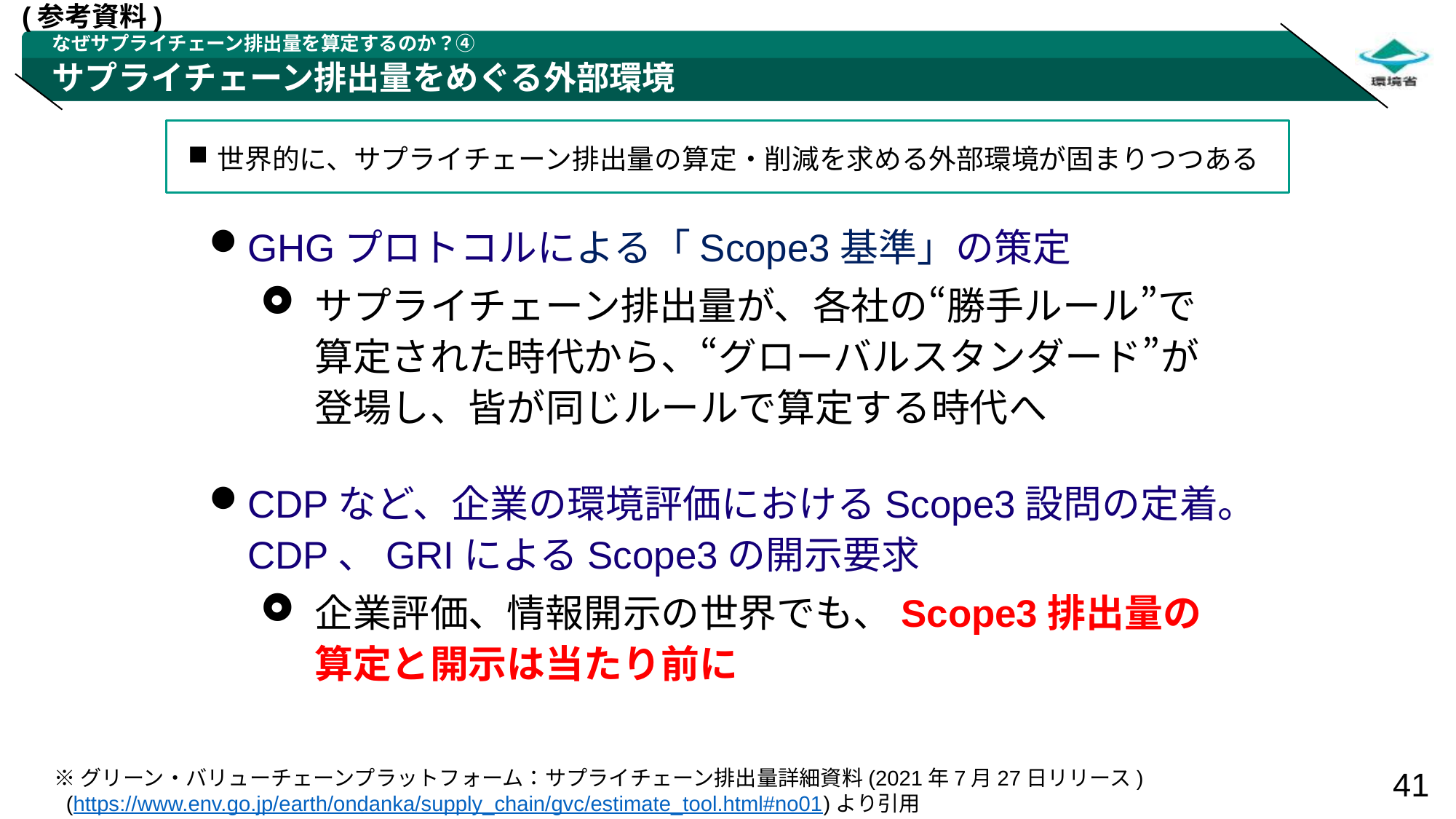

(参考資料)
なぜサプライチェーン排出量を算定するのか？④
# サプライチェーン排出量をめぐる外部環境
世界的に、サプライチェーン排出量の算定・削減を求める外部環境が固まりつつある
GHGプロトコルによる「Scope3基準」の策定
サプライチェーン排出量が、各社の“勝手ルール”で算定された時代から、“グローバルスタンダード”が登場し、皆が同じルールで算定する時代へ

CDPなど、企業の環境評価におけるScope3設問の定着。CDP、GRIによるScope3の開示要求
企業評価、情報開示の世界でも、Scope3排出量の算定と開示は当たり前に
※グリーン・バリューチェーンプラットフォーム：サプライチェーン排出量詳細資料(2021年7月27日リリース)
  (https://www.env.go.jp/earth/ondanka/supply_chain/gvc/estimate_tool.html#no01)より引用